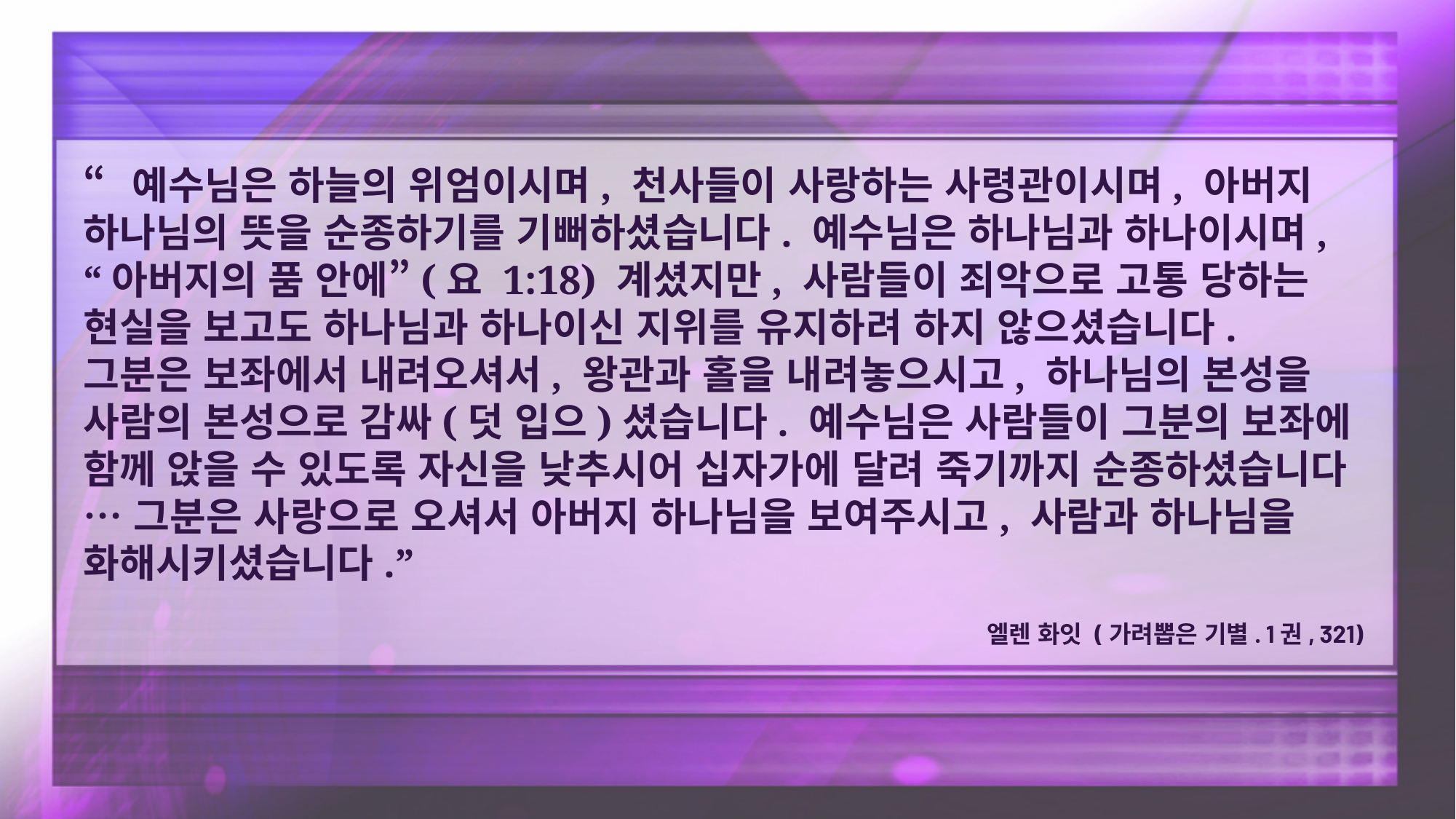

“예수님은 하늘의 위엄이시며, 천사들이 사랑하는 사령관이시며, 아버지 하나님의 뜻을 순종하기를 기뻐하셨습니다. 예수님은 하나님과 하나이시며, “아버지의 품 안에”(요 1:18) 계셨지만, 사람들이 죄악으로 고통 당하는 현실을 보고도 하나님과 하나이신 지위를 유지하려 하지 않으셨습니다. 그분은 보좌에서 내려오셔서, 왕관과 홀을 내려놓으시고, 하나님의 본성을 사람의 본성으로 감싸(덧 입으)셨습니다. 예수님은 사람들이 그분의 보좌에 함께 앉을 수 있도록 자신을 낮추시어 십자가에 달려 죽기까지 순종하셨습니다… 그분은 사랑으로 오셔서 아버지 하나님을 보여주시고, 사람과 하나님을 화해시키셨습니다.”
엘렌 화잇 (가려뽑은 기별. 1권, 321)